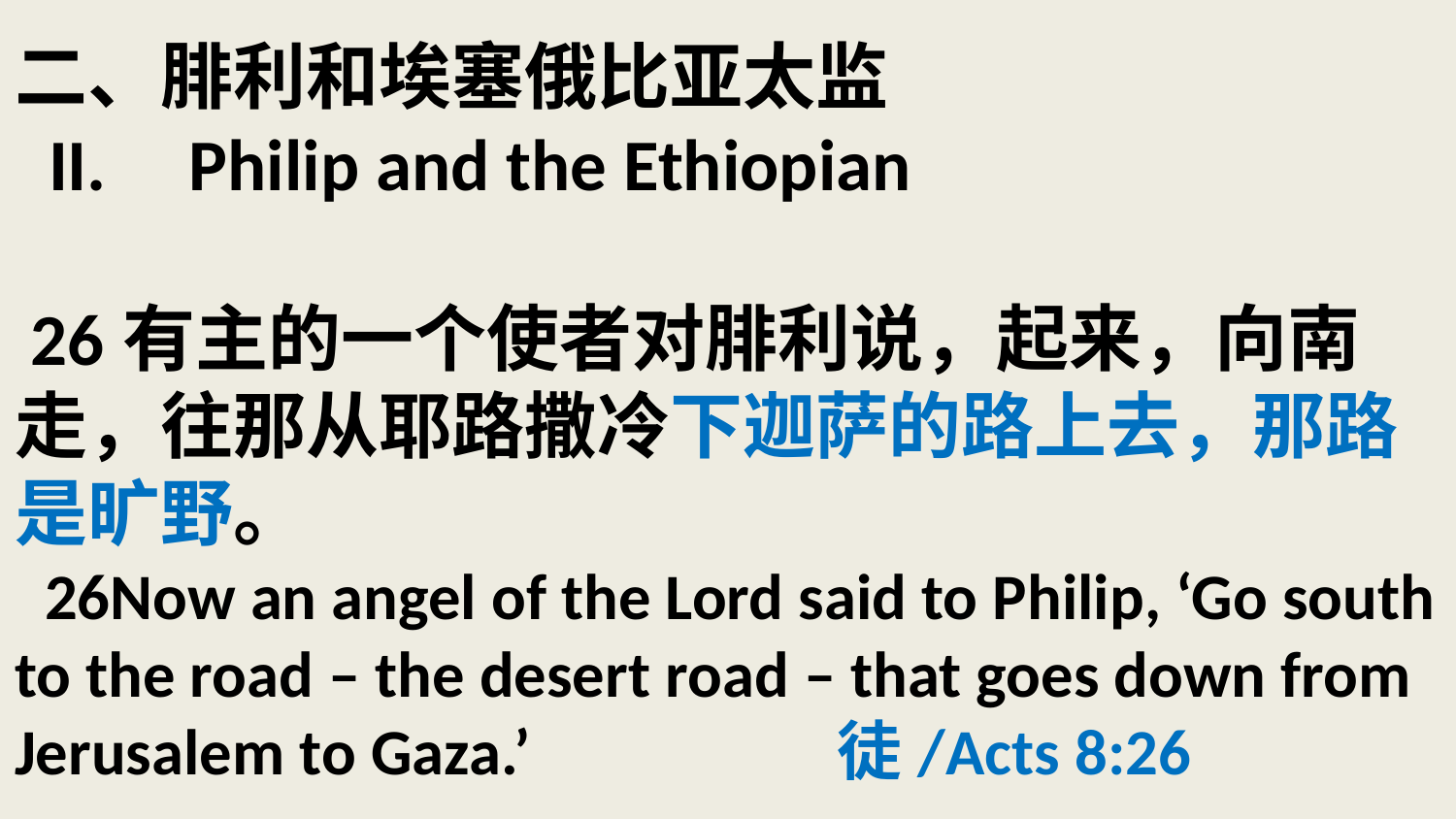

# 二、腓利和埃塞俄比亚太监 II.     Philip and the Ethiopian 26有主的一个使者对腓利说，起来，向南走，往那从耶路撒冷下迦萨的路上去，那路是旷野。 26Now an angel of the Lord said to Philip, ‘Go south to the road – the desert road – that goes down from Jerusalem to Gaza.’                    徒/Acts 8:26